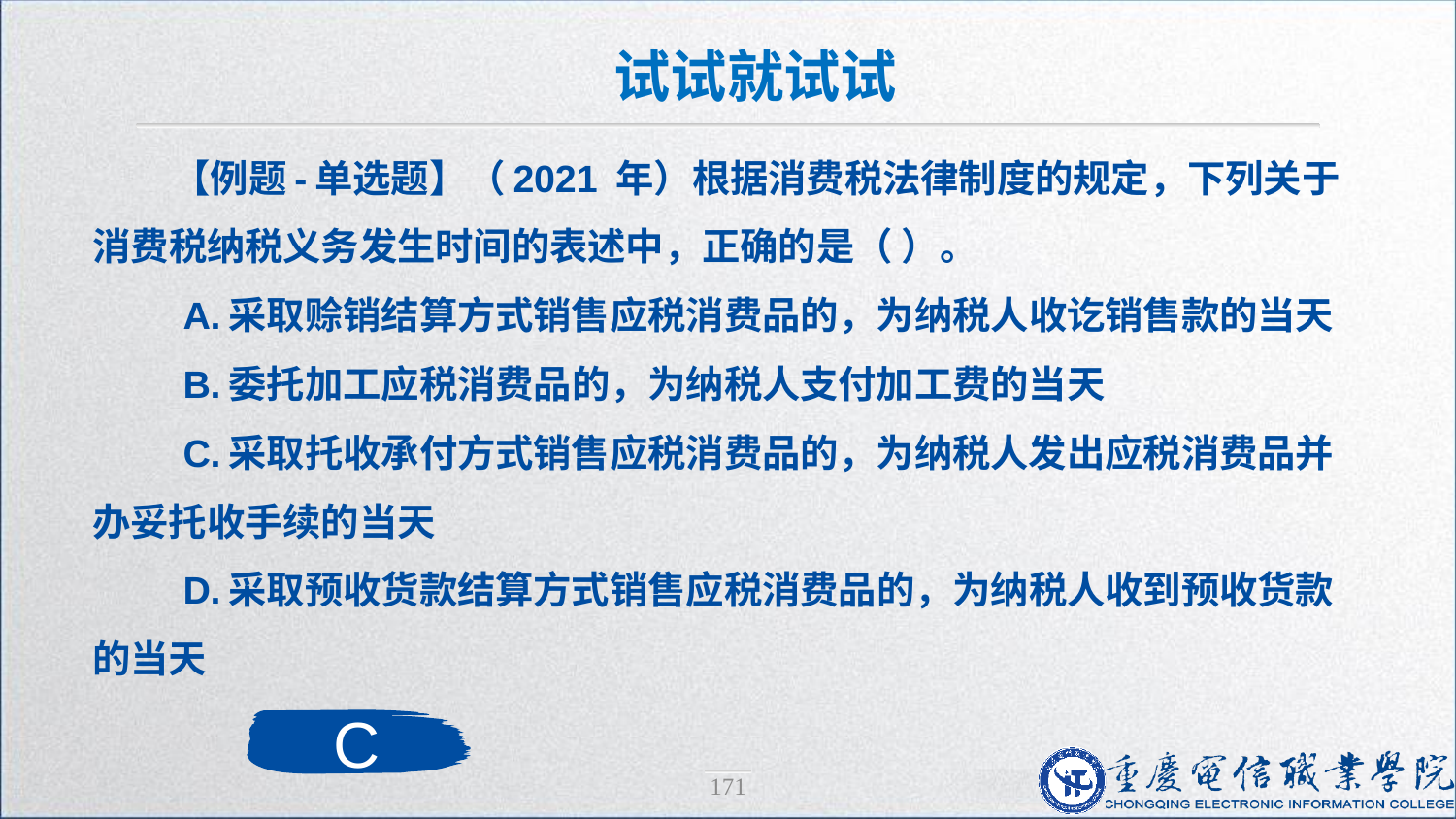

试试就试试
【例题-单选题】（2021 年）根据消费税法律制度的规定，下列关于消费税纳税义务发生时间的表述中，正确的是（ ）。
 A.采取赊销结算方式销售应税消费品的，为纳税人收讫销售款的当天
 B.委托加工应税消费品的，为纳税人支付加工费的当天
 C.采取托收承付方式销售应税消费品的，为纳税人发出应税消费品并办妥托收手续的当天
 D.采取预收货款结算方式销售应税消费品的，为纳税人收到预收货款的当天

C
171